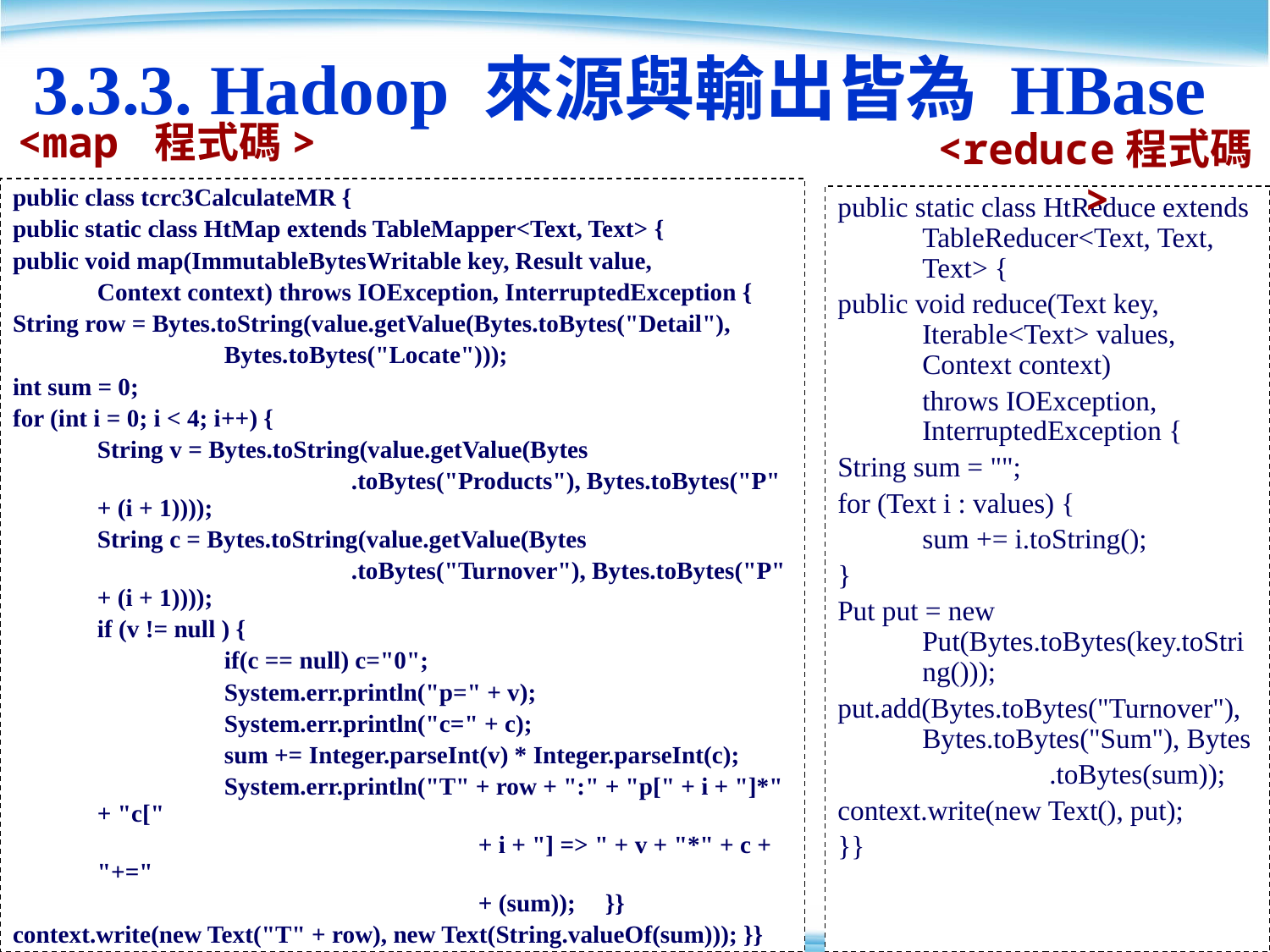

3.3.3. Hadoop 來源與輸出皆為 HBase
<map 程式碼>
<reduce程式碼>
public class tcrc3CalculateMR {
public static class HtMap extends TableMapper<Text, Text> {
public void map(ImmutableBytesWritable key, Result value,
	Context context) throws IOException, InterruptedException {
String row = Bytes.toString(value.getValue(Bytes.toBytes("Detail"),
		Bytes.toBytes("Locate")));
int sum = 0;
for (int i = 0; i < 4; i++) {
	String v = Bytes.toString(value.getValue(Bytes
			.toBytes("Products"), Bytes.toBytes("P" + (i + 1))));
	String c = Bytes.toString(value.getValue(Bytes
			.toBytes("Turnover"), Bytes.toBytes("P" + (i + 1))));
	if (v != null ) {
		if(c == null) c="0";
		System.err.println("p=" + v);
		System.err.println("c=" + c);
		sum += Integer.parseInt(v) * Integer.parseInt(c);
		System.err.println("T" + row + ":" + "p[" + i + "]*" + "c["
				+ i + "] => " + v + "*" + c + "+="
				+ (sum));	}}
context.write(new Text("T" + row), new Text(String.valueOf(sum))); }}
public static class HtReduce extends TableReducer<Text, Text, Text> {
public void reduce(Text key, Iterable<Text> values, Context context)
	throws IOException, InterruptedException {
String sum = "";
for (Text i : values) {
	sum += i.toString();
}
Put put = new Put(Bytes.toBytes(key.toString()));
put.add(Bytes.toBytes("Turnover"), Bytes.toBytes("Sum"), Bytes
		.toBytes(sum));
context.write(new Text(), put);
}}
95
95